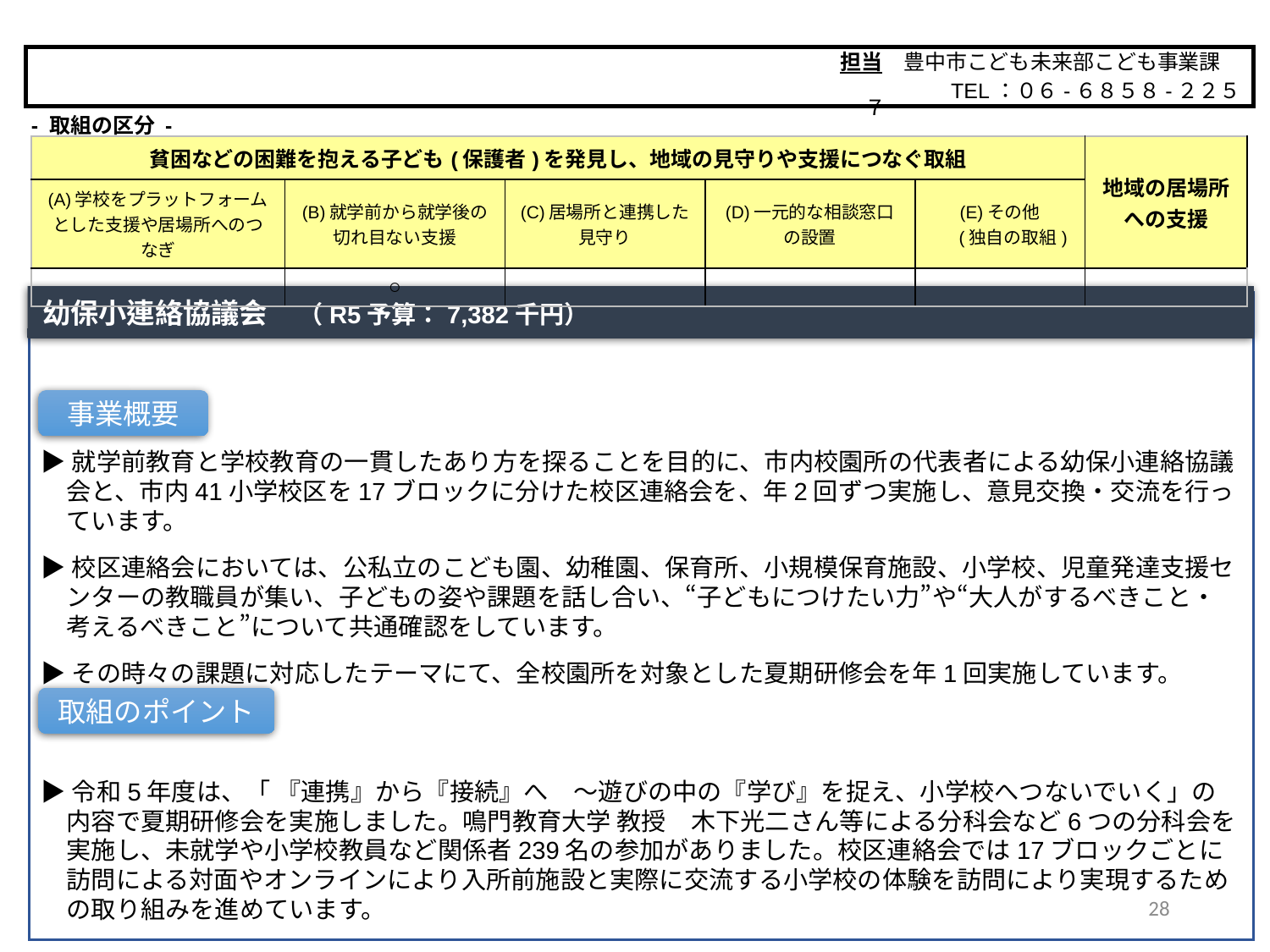

担当　豊中市こども未来部こども事業課
　　　　　TEL：０６-６８５８-２２５７
豊中市
- 取組の区分 -
| 貧困などの困難を抱える子ども(保護者)を発見し、地域の見守りや支援につなぐ取組 |  |  |  |  | 地域の居場所 への支援 |
| --- | --- | --- | --- | --- | --- |
| (A)学校をプラットフォームとした支援や居場所へのつなぎ | (B)就学前から就学後の 切れ目ない支援 | (C)居場所と連携した 見守り | (D)一元的な相談窓口 の設置 | (E)その他 　 (独自の取組) |  |
|  | ○ |  |  |  |  |
幼保小連絡協議会 　（R5予算：7,382千円）

▶就学前教育と学校教育の一貫したあり方を探ることを目的に、市内校園所の代表者による幼保小連絡協議会と、市内41小学校区を17ブロックに分けた校区連絡会を、年2回ずつ実施し、意見交換・交流を行っています。

▶校区連絡会においては、公私立のこども園、幼稚園、保育所、小規模保育施設、小学校、児童発達支援センターの教職員が集い、子どもの姿や課題を話し合い、“子どもにつけたい力”や“大人がするべきこと・考えるべきこと”について共通確認をしています。

▶その時々の課題に対応したテーマにて、全校園所を対象とした夏期研修会を年1回実施しています。

▶令和5年度は、「 『連携』から『接続』へ　～遊びの中の『学び』を捉え、小学校へつないでいく」の内容で夏期研修会を実施しました。鳴門教育大学 教授　木下光二さん等による分科会など6つの分科会を実施し、未就学や小学校教員など関係者239名の参加がありました。校区連絡会では17ブロックごとに訪問による対面やオンラインにより入所前施設と実際に交流する小学校の体験を訪問により実現するための取り組みを進めています。

事業概要
取組のポイント
28